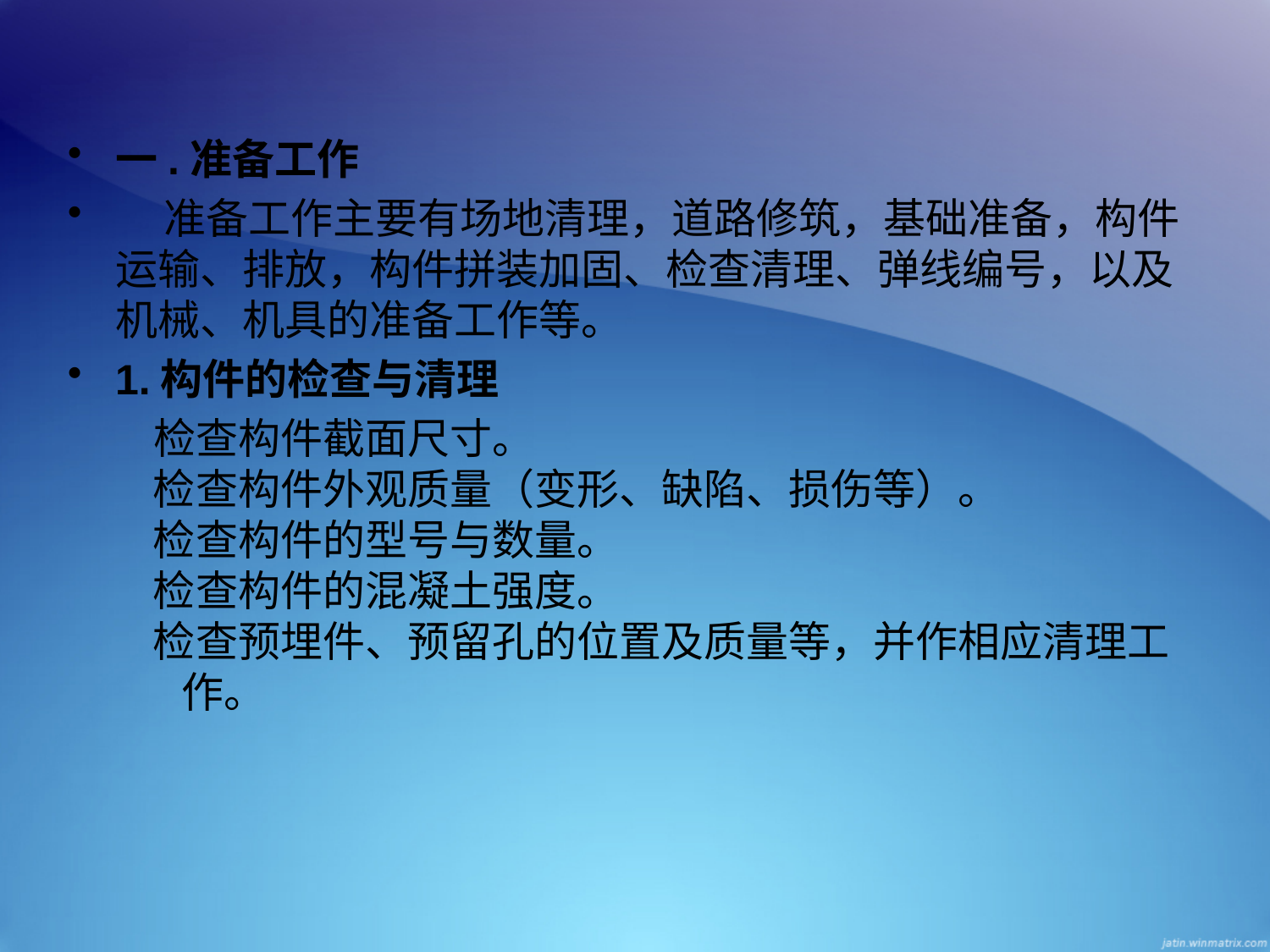

一.准备工作
    准备工作主要有场地清理，道路修筑，基础准备，构件运输、排放，构件拼装加固、检查清理、弹线编号，以及机械、机具的准备工作等。
1.构件的检查与清理
        检查构件截面尺寸。
    检查构件外观质量（变形、缺陷、损伤等）。
    检查构件的型号与数量。
    检查构件的混凝土强度。
    检查预埋件、预留孔的位置及质量等，并作相应清理工         作。